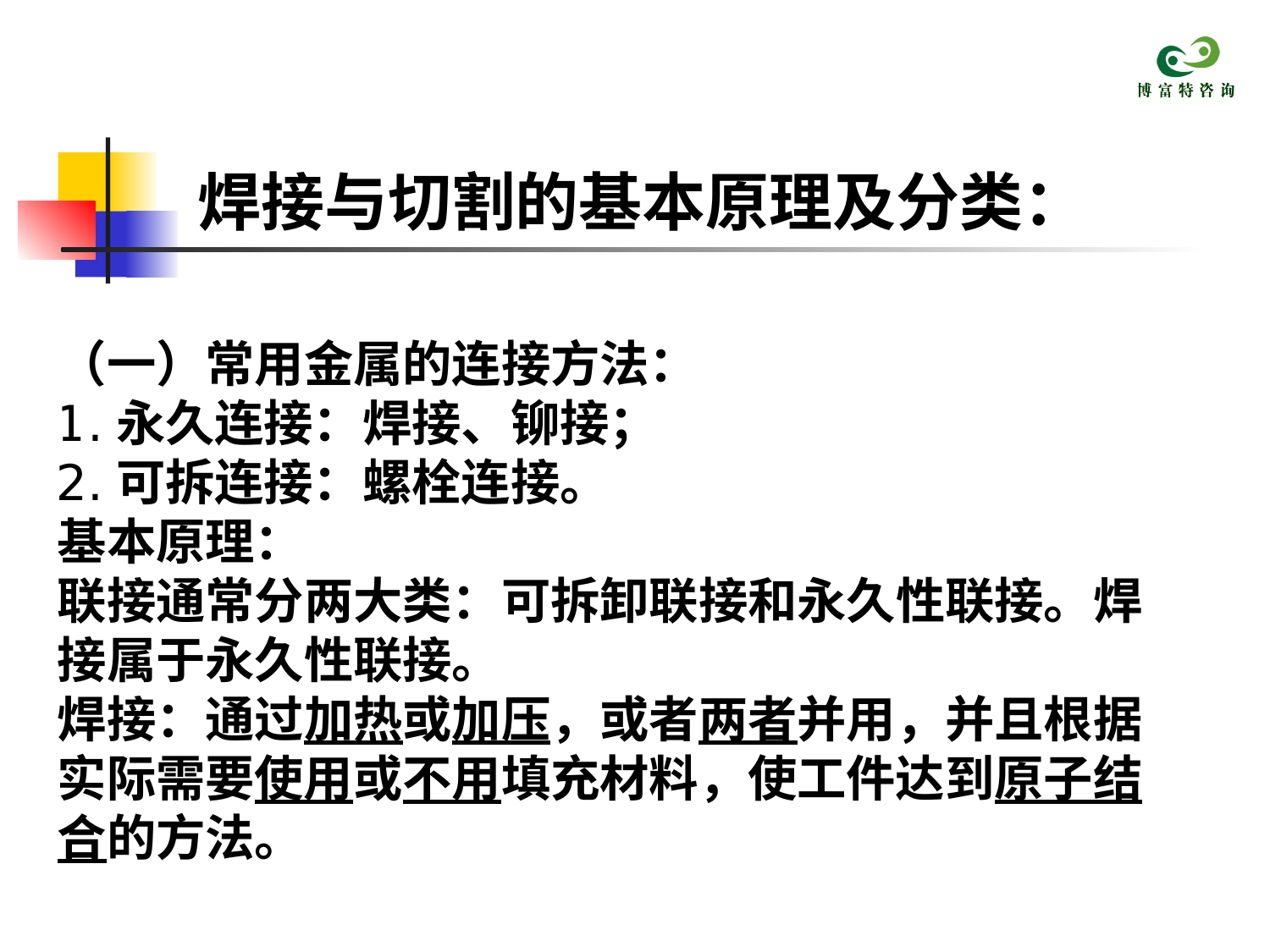

焊接与切割的基本原理及分类：
（一）常用金属的连接方法：
1.永久连接：焊接、铆接；
2.可拆连接：螺栓连接。
基本原理：
联接通常分两大类：可拆卸联接和永久性联接。焊接属于永久性联接。
焊接：通过加热或加压，或者两者并用，并且根据实际需要使用或不用填充材料，使工件达到原子结合的方法。